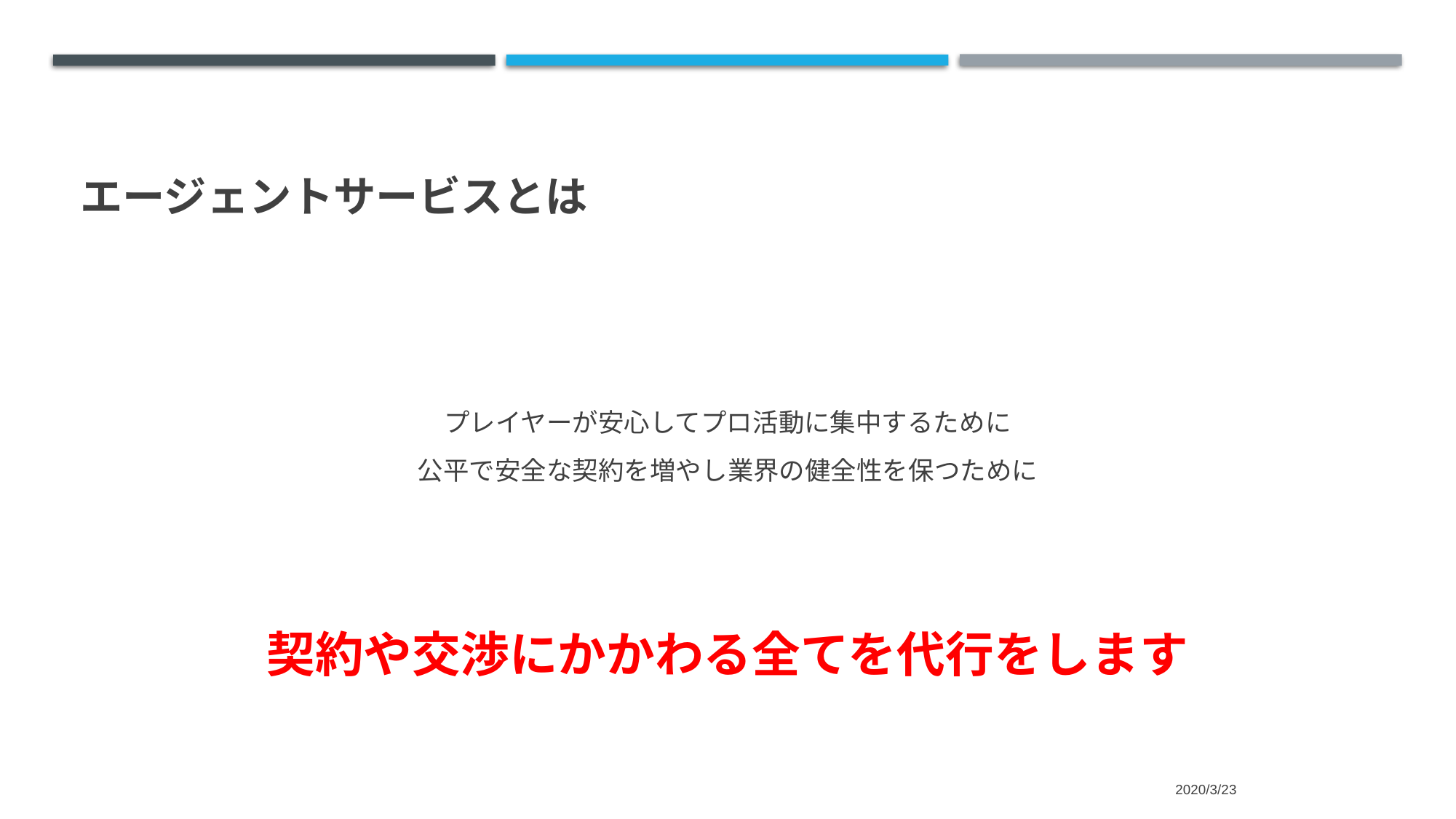

# エージェントサービスとは
プレイヤーが安心してプロ活動に集中するために
公平で安全な契約を増やし業界の健全性を保つために
契約や交渉にかかわる全てを代行をします
2020/3/23